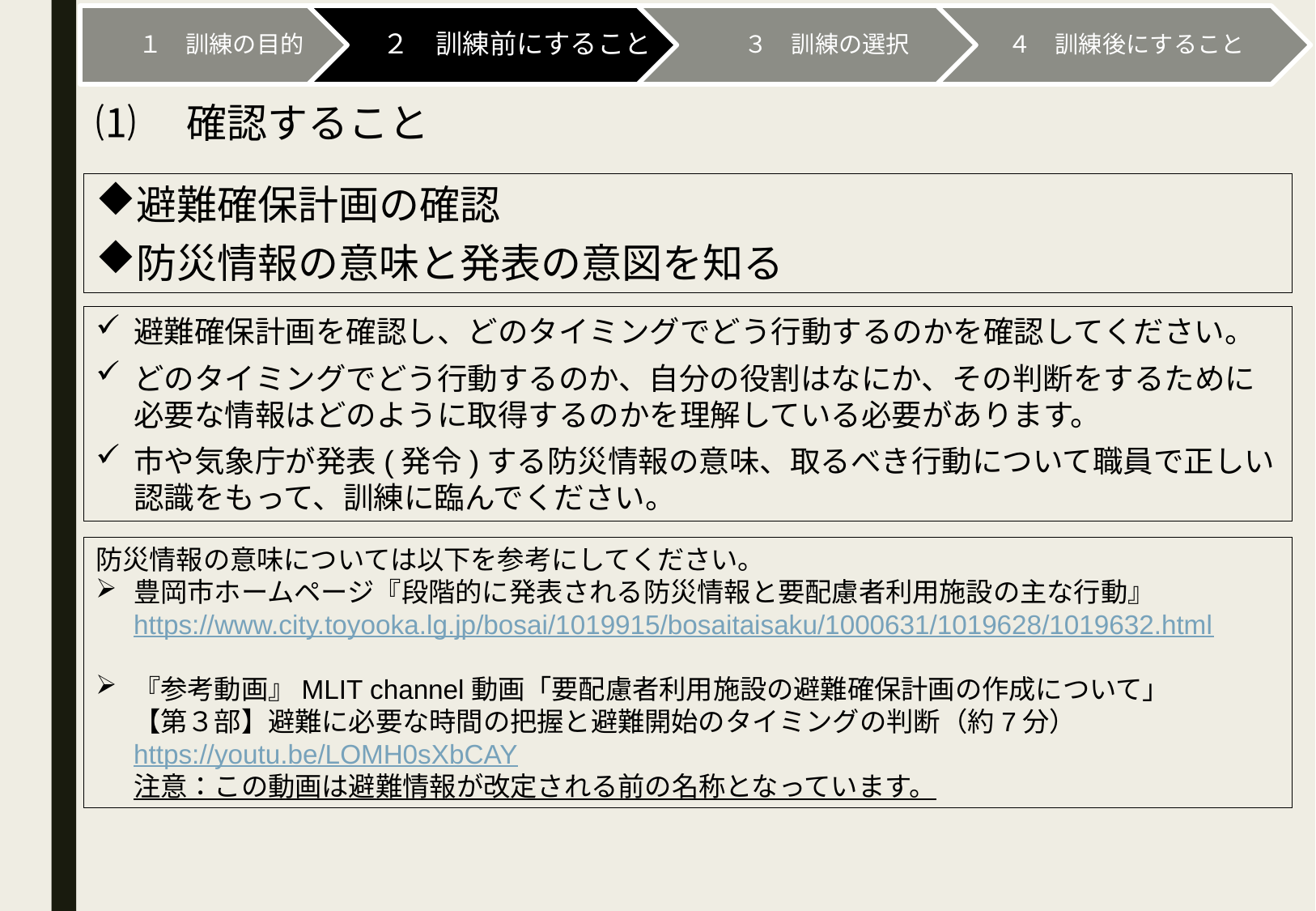

１　訓練の目的
２　訓練前にすること
３　訓練の選択
４　訓練後にすること
⑴　確認すること
避難確保計画の確認
防災情報の意味と発表の意図を知る
避難確保計画を確認し、どのタイミングでどう行動するのかを確認してください。
どのタイミングでどう行動するのか、自分の役割はなにか、その判断をするために必要な情報はどのように取得するのかを理解している必要があります。
市や気象庁が発表(発令)する防災情報の意味、取るべき行動について職員で正しい認識をもって、訓練に臨んでください。
防災情報の意味については以下を参考にしてください。
豊岡市ホームページ『段階的に発表される防災情報と要配慮者利用施設の主な行動』
https://www.city.toyooka.lg.jp/bosai/1019915/bosaitaisaku/1000631/1019628/1019632.html

『参考動画』MLIT channel動画「要配慮者利用施設の避難確保計画の作成について」
【第３部】避難に必要な時間の把握と避難開始のタイミングの判断（約7分）
https://youtu.be/LOMH0sXbCAY
注意：この動画は避難情報が改定される前の名称となっています。